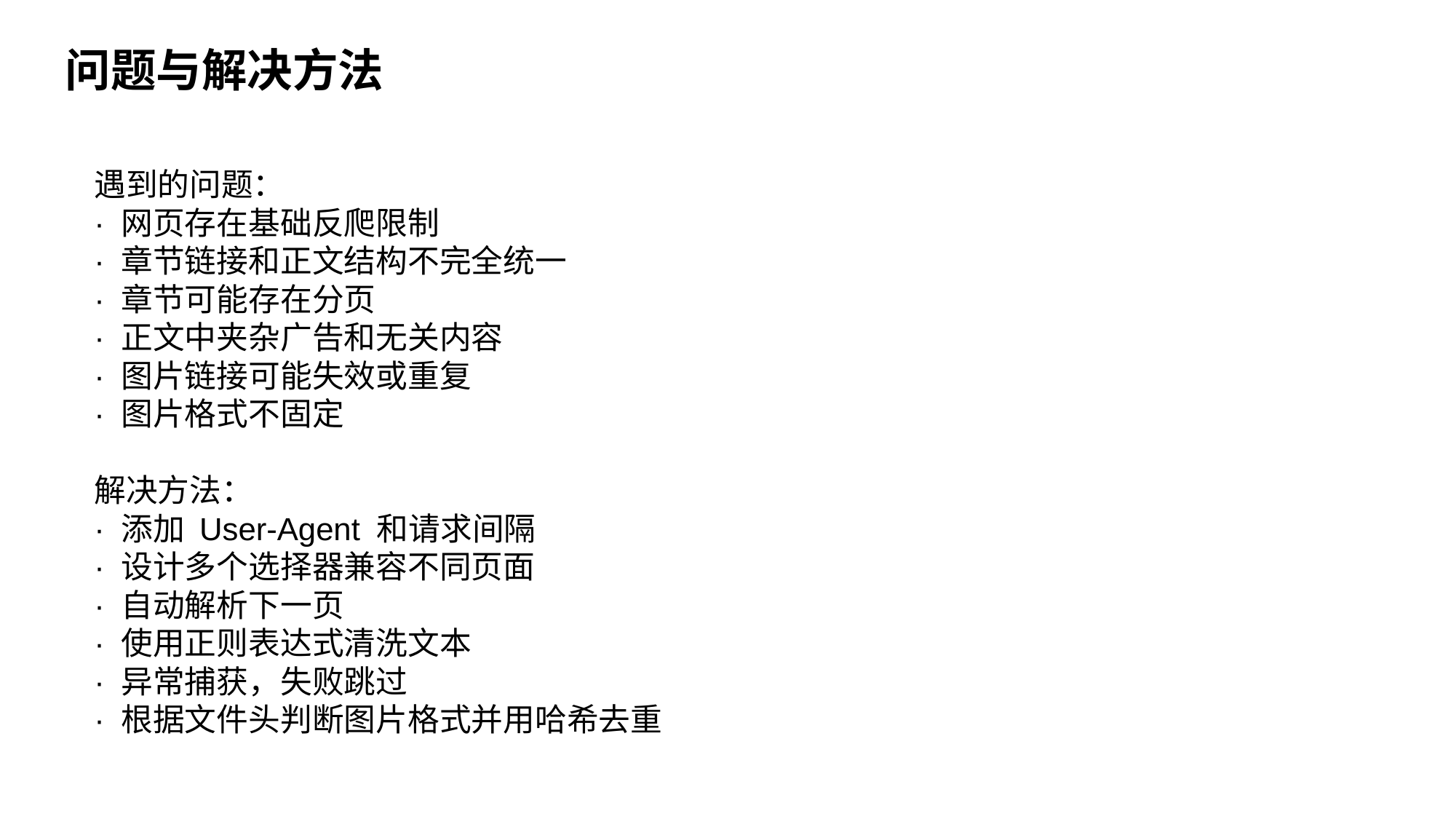

问题与解决方法
遇到的问题：
· 网页存在基础反爬限制
· 章节链接和正文结构不完全统一
· 章节可能存在分页
· 正文中夹杂广告和无关内容
· 图片链接可能失效或重复
· 图片格式不固定

解决方法：
· 添加 User-Agent 和请求间隔
· 设计多个选择器兼容不同页面
· 自动解析下一页
· 使用正则表达式清洗文本
· 异常捕获，失败跳过
· 根据文件头判断图片格式并用哈希去重